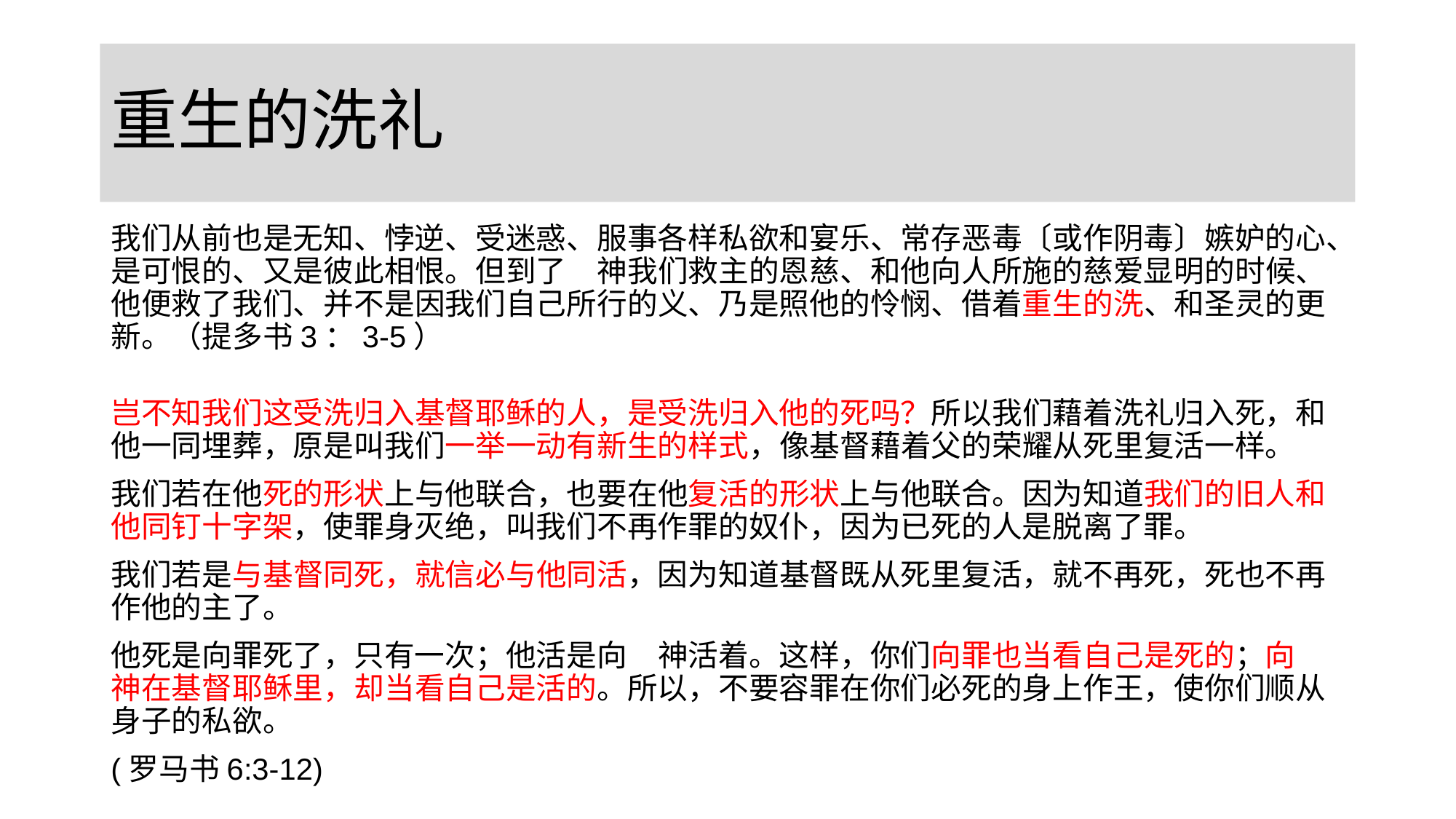

# 重生的洗礼
我们从前也是无知、悖逆、受迷惑、服事各样私欲和宴乐、常存恶毒〔或作阴毒〕嫉妒的心、是可恨的、又是彼此相恨。但到了　神我们救主的恩慈、和他向人所施的慈爱显明的时候、他便救了我们、并不是因我们自己所行的义、乃是照他的怜悯、借着重生的洗、和圣灵的更新。（提多书3：3-5）

岂不知我们这受洗归入基督耶稣的人，是受洗归入他的死吗？所以我们藉着洗礼归入死，和他一同埋葬，原是叫我们一举一动有新生的样式，像基督藉着父的荣耀从死里复活一样。
我们若在他死的形状上与他联合，也要在他复活的形状上与他联合。因为知道我们的旧人和他同钉十字架，使罪身灭绝，叫我们不再作罪的奴仆，因为已死的人是脱离了罪。
我们若是与基督同死，就信必与他同活，因为知道基督既从死里复活，就不再死，死也不再作他的主了。
他死是向罪死了，只有一次；他活是向　神活着。这样，你们向罪也当看自己是死的；向　神在基督耶稣里，却当看自己是活的。所以，不要容罪在你们必死的身上作王，使你们顺从身子的私欲。
(罗马书6:3-12)